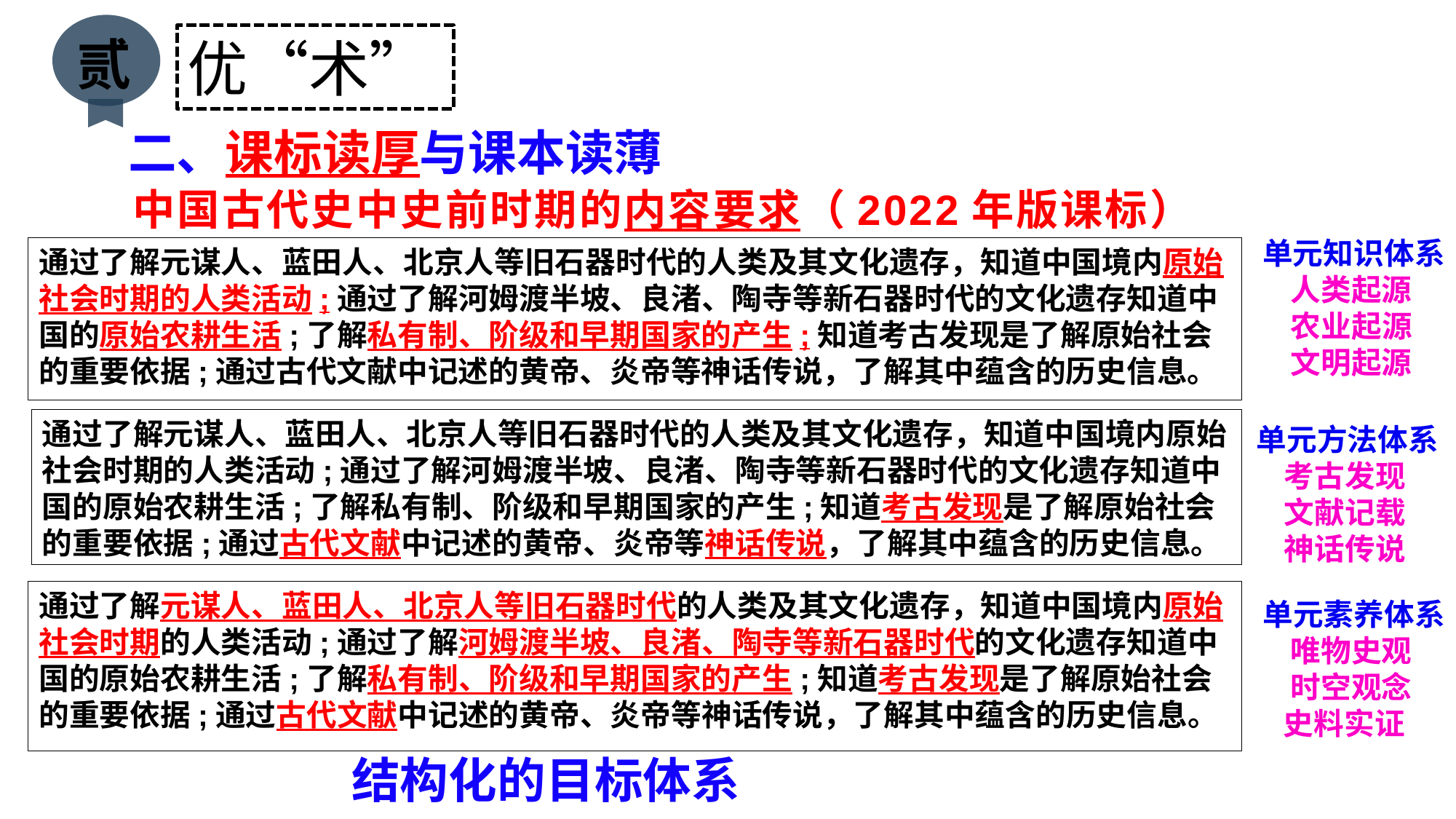

贰
优“术”
二、课标读厚与课本读薄
中国古代史中史前时期的内容要求（2022年版课标）
单元知识体系
   人类起源
   农业起源
   文明起源
通过了解元谋人、蓝田人、北京人等旧石器时代的人类及其文化遗存，知道中国境内原始社会时期的人类活动;通过了解河姆渡半坡、良渚、陶寺等新石器时代的文化遗存知道中国的原始农耕生活;了解私有制、阶级和早期国家的产生;知道考古发现是了解原始社会的重要依据;通过古代文献中记述的黄帝、炎帝等神话传说，了解其中蕴含的历史信息。
通过了解元谋人、蓝田人、北京人等旧石器时代的人类及其文化遗存，知道中国境内原始社会时期的人类活动;通过了解河姆渡半坡、良渚、陶寺等新石器时代的文化遗存知道中国的原始农耕生活;了解私有制、阶级和早期国家的产生;知道考古发现是了解原始社会的重要依据;通过古代文献中记述的黄帝、炎帝等神话传说，了解其中蕴含的历史信息。
单元方法体系
   考古发现
   文献记载
   神话传说
通过了解元谋人、蓝田人、北京人等旧石器时代的人类及其文化遗存，知道中国境内原始社会时期的人类活动;通过了解河姆渡半坡、良渚、陶寺等新石器时代的文化遗存知道中国的原始农耕生活;了解私有制、阶级和早期国家的产生;知道考古发现是了解原始社会的重要依据;通过古代文献中记述的黄帝、炎帝等神话传说，了解其中蕴含的历史信息。
单元素养体系
   唯物史观
   时空观念
   史料实证
结构化的目标体系